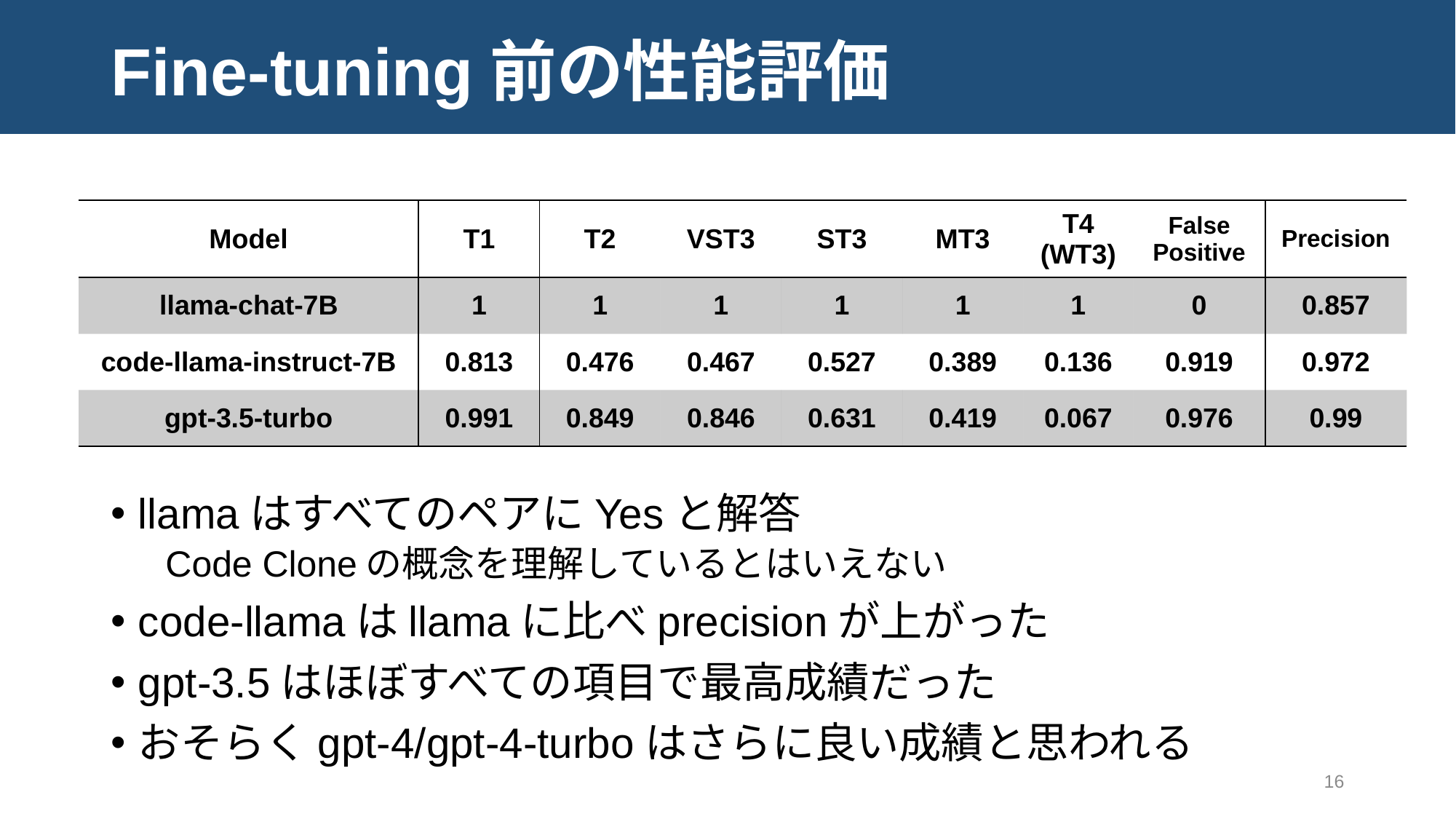

# Fine-tuning前の性能評価

llamaはすべてのペアにYesと解答
Code Cloneの概念を理解しているとはいえない
code-llamaはllamaに比べprecisionが上がった
gpt-3.5はほぼすべての項目で最高成績だった
おそらくgpt-4/gpt-4-turboはさらに良い成績と思われる
| Model | T1 | T2 | VST3 | ST3 | MT3 | T4 (WT3) | False Positive | Precision |
| --- | --- | --- | --- | --- | --- | --- | --- | --- |
| llama-chat-7B | 1 | 1 | 1 | 1 | 1 | 1 | 0 | 0.857 |
| code-llama-instruct-7B | 0.813 | 0.476 | 0.467 | 0.527 | 0.389 | 0.136 | 0.919 | 0.972 |
| gpt-3.5-turbo | 0.991 | 0.849 | 0.846 | 0.631 | 0.419 | 0.067 | 0.976 | 0.99 |
16